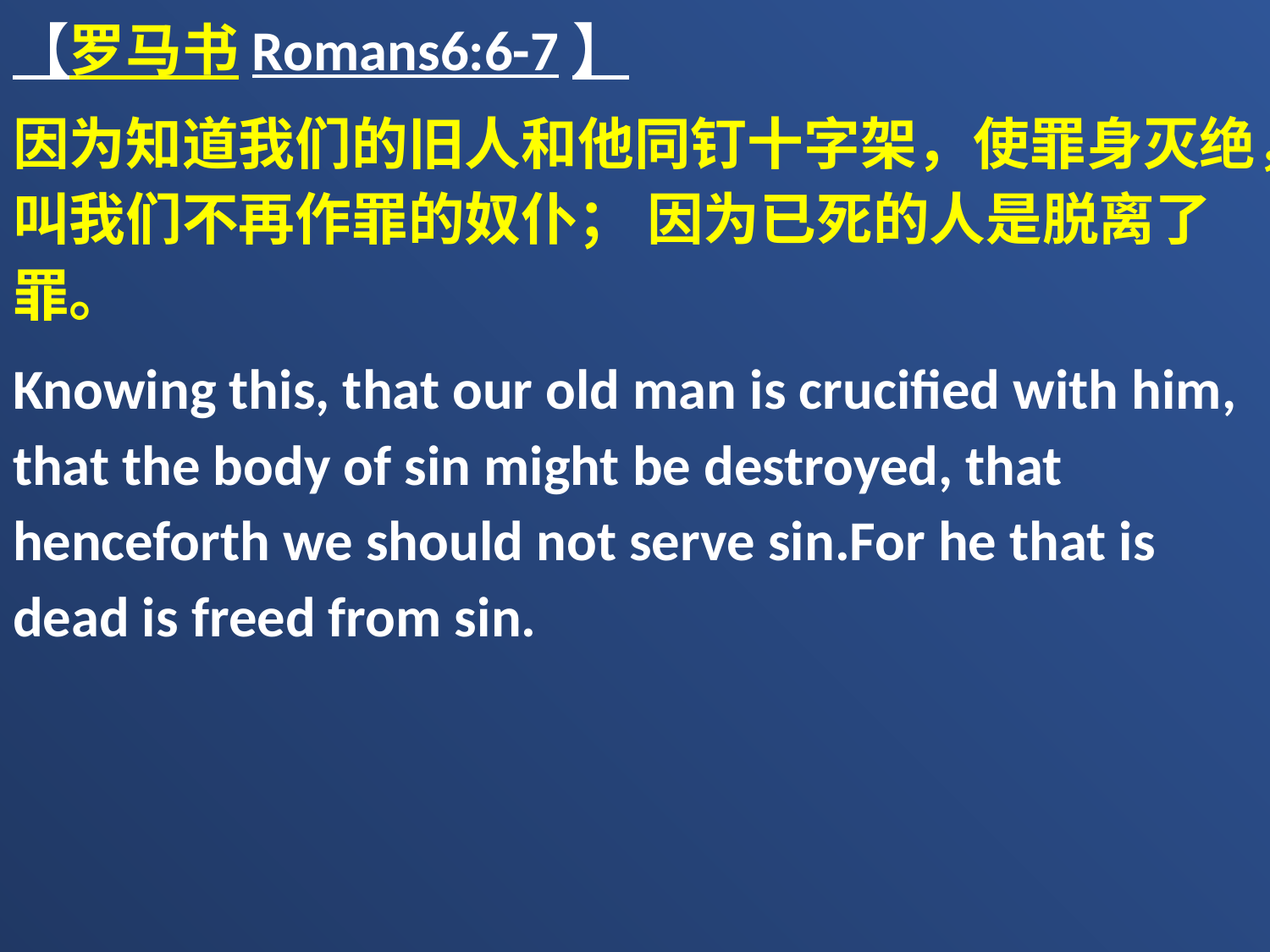

【罗马书Romans6:6-7】
因为知道我们的旧人和他同钉十字架，使罪身灭绝，叫我们不再作罪的奴仆； 因为已死的人是脱离了罪。
Knowing this, that our old man is crucified with him, that the body of sin might be destroyed, that henceforth we should not serve sin.For he that is dead is freed from sin.